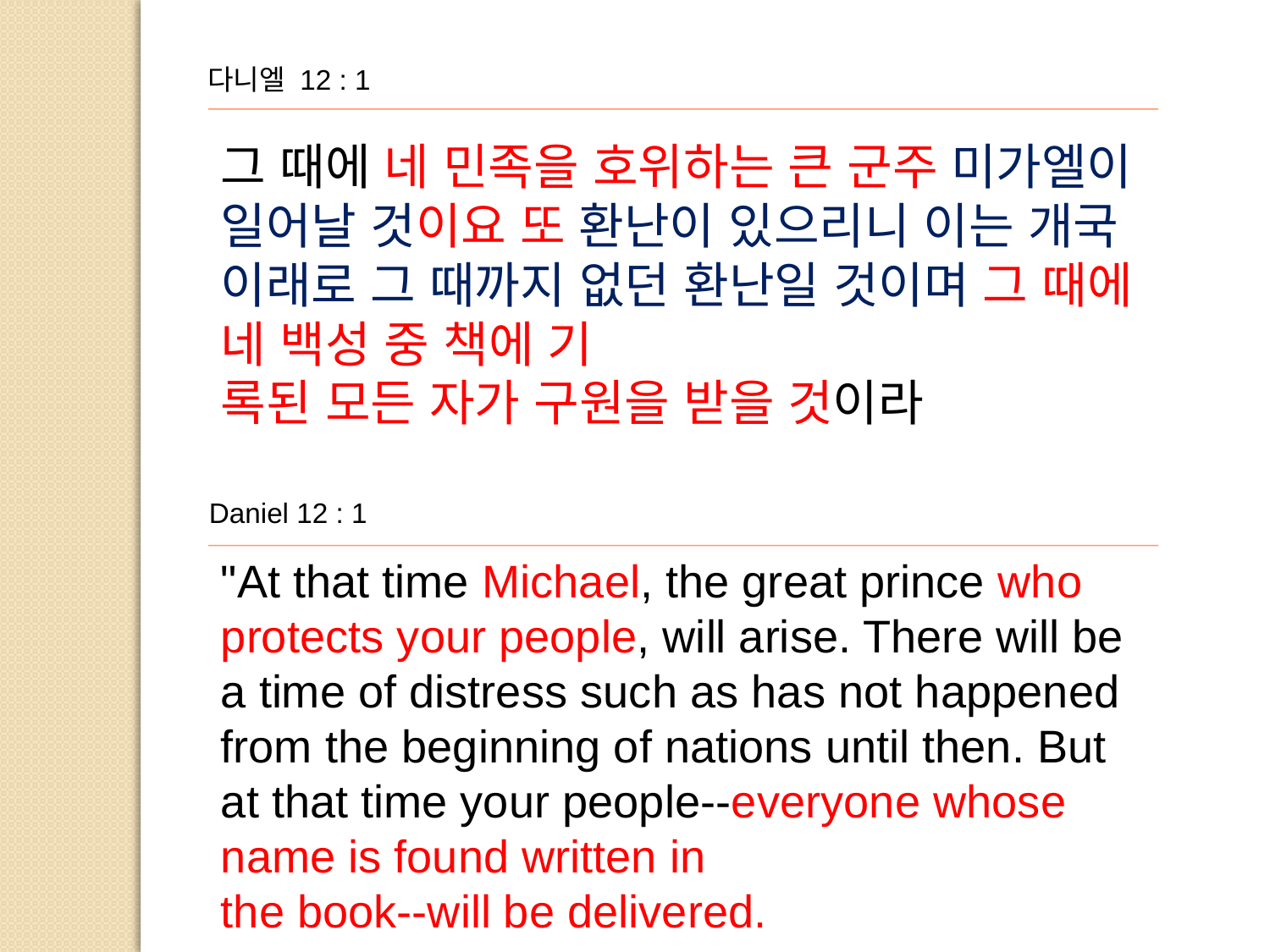

다니엘 12 : 1

그 때에 네 민족을 호위하는 큰 군주 미가엘이 일어날 것이요 또 환난이 있으리니 이는 개국 이래로 그 때까지 없던 환난일 것이며 그 때에 네 백성 중 책에 기
록된 모든 자가 구원을 받을 것이라
Daniel 12 : 1

"At that time Michael, the great prince who protects your people, will arise. There will be a time of distress such as has not happened from the beginning of nations until then. But at that time your people--everyone whose name is found written in
the book--will be delivered.